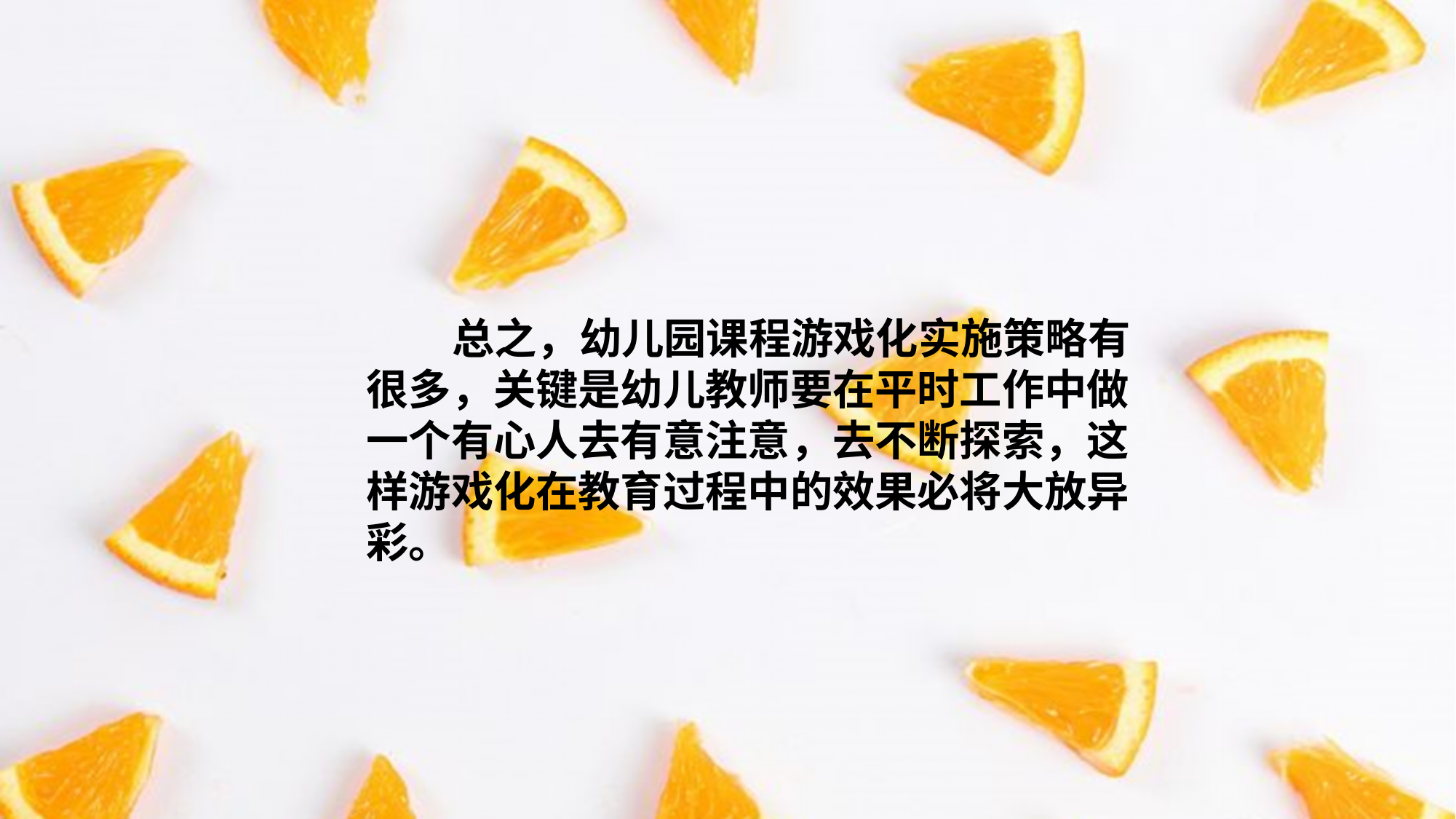

总之，幼儿园课程游戏化实施策略有很多，关键是幼儿教师要在平时工作中做一个有心人去有意注意，去不断探索，这样游戏化在教育过程中的效果必将大放异彩。